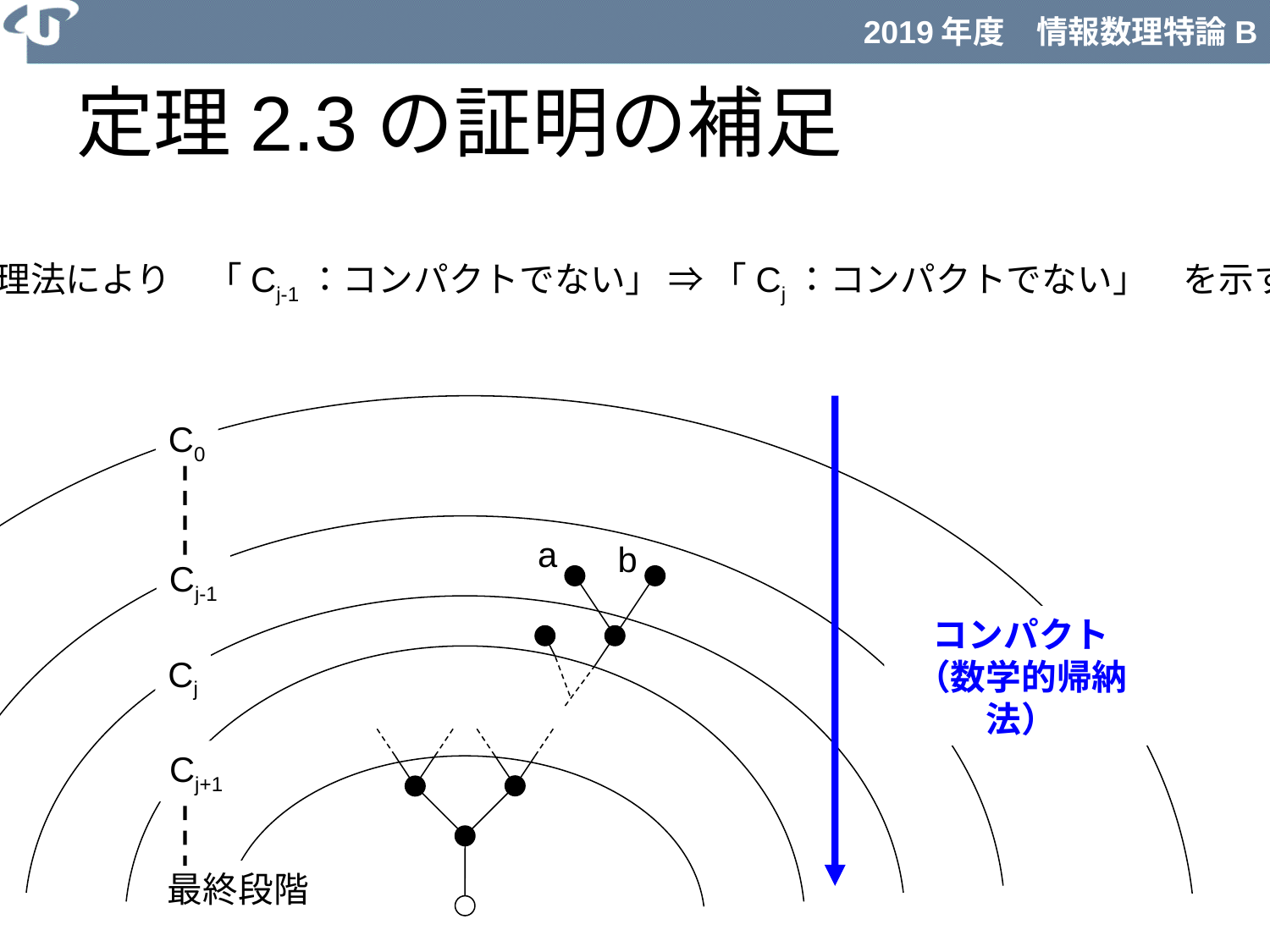

# 定理2.3の証明の補足
背理法により　「Cj-1：コンパクトでない」 ⇒ 「Cj：コンパクトでない」　を示す

C0

a
b
Cj-1

コンパクト
（数学的帰納法）

Cj

Cj+1

最終段階